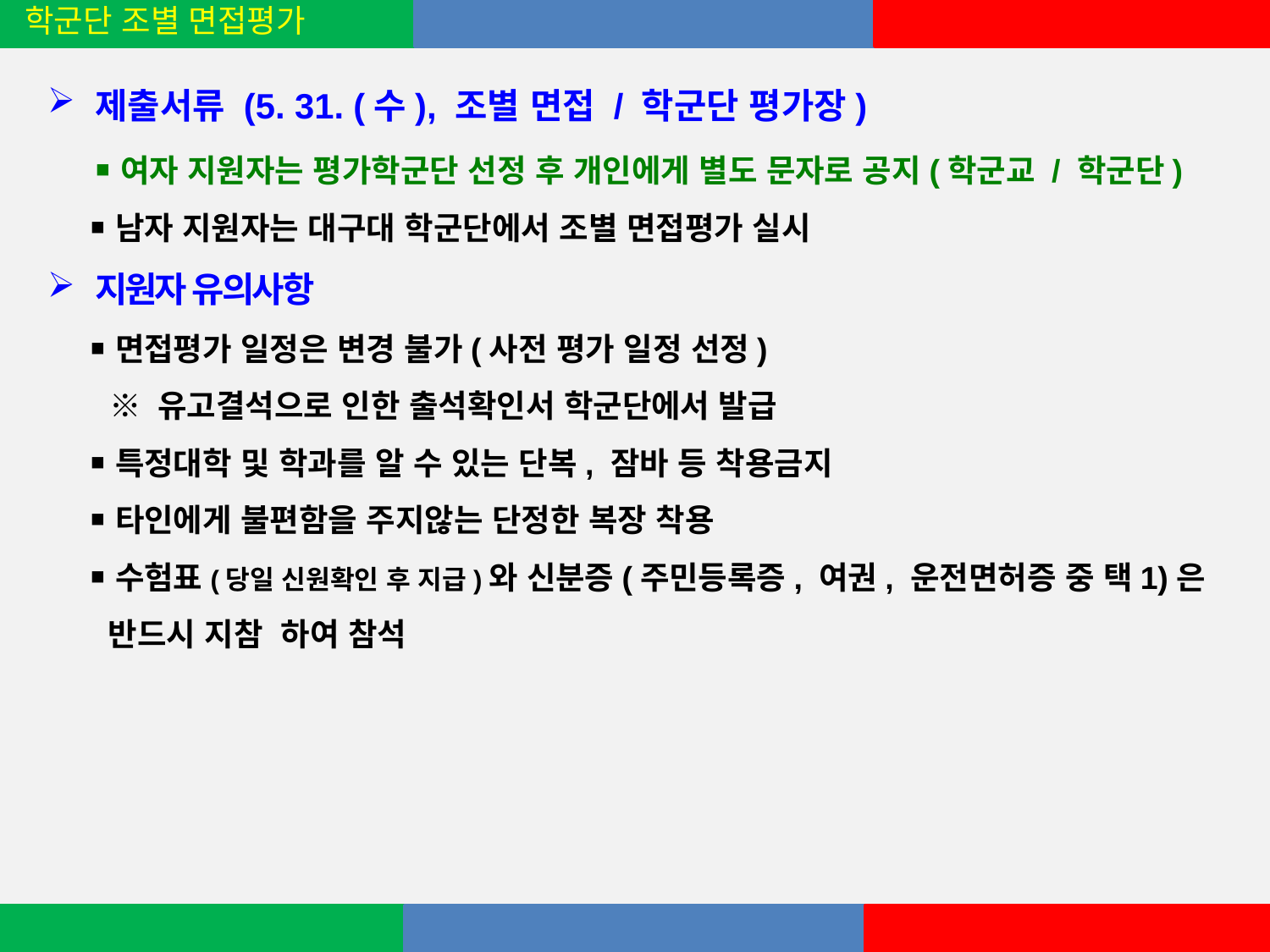

학군단 조별 면접평가
제출서류 (5. 31. (수), 조별 면접 / 학군단 평가장)
    ￭ 여자 지원자는 평가학군단 선정 후 개인에게 별도 문자로 공지(학군교 / 학군단)
    ￭ 남자 지원자는 대구대 학군단에서 조별 면접평가 실시
지원자 유의사항
    ￭ 면접평가 일정은 변경 불가(사전 평가 일정 선정)
       ※ 유고결석으로 인한 출석확인서 학군단에서 발급
    ￭ 특정대학 및 학과를 알 수 있는 단복, 잠바 등 착용금지
    ￭ 타인에게 불편함을 주지않는 단정한 복장 착용
    ￭ 수험표(당일 신원확인 후 지급)와 신분증(주민등록증, 여권, 운전면허증 중 택1)은
      반드시 지참  하여 참석